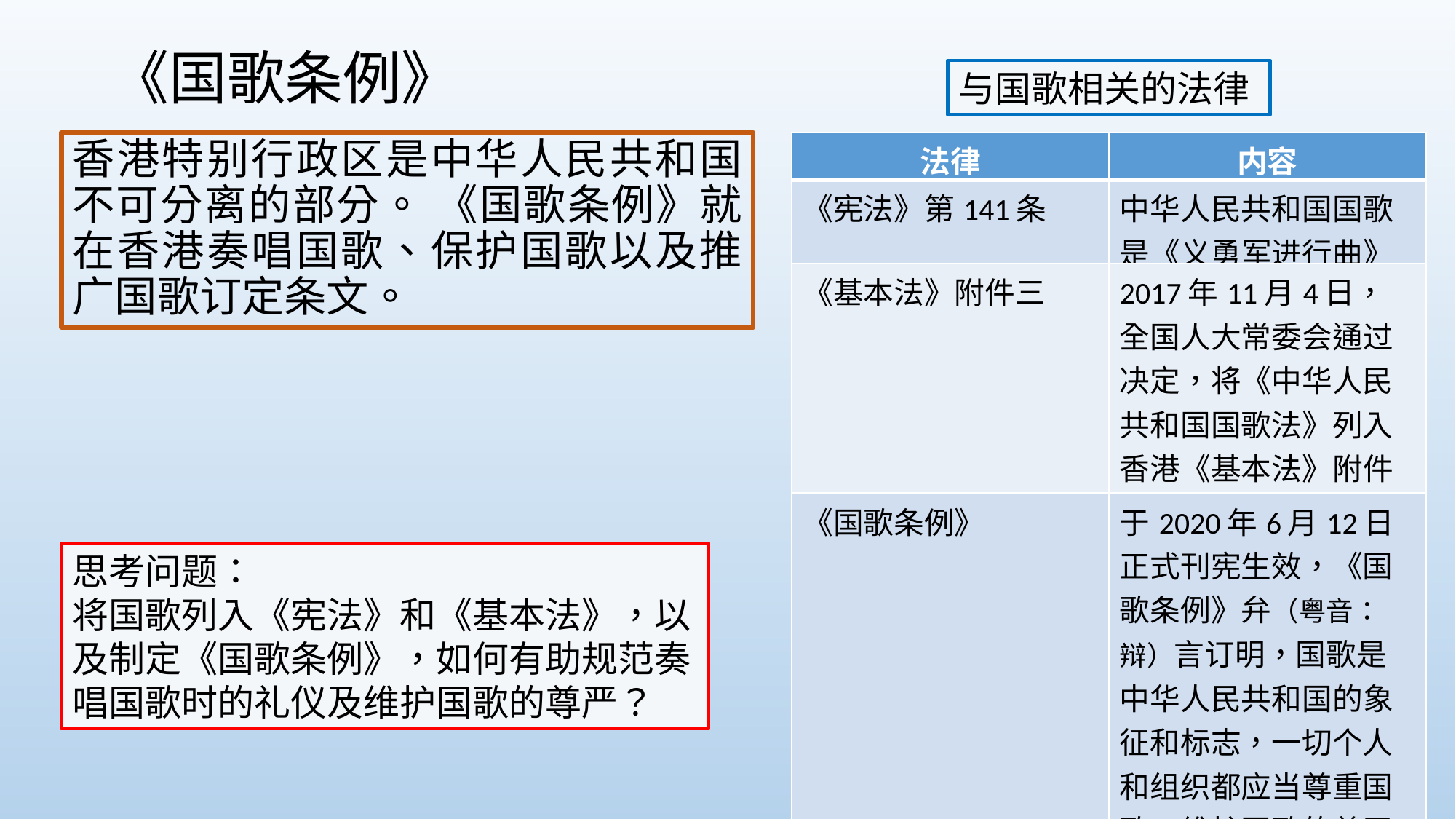

# 《国歌条例》
与国歌相关的法律
香港特别行政区是中华人民共和国不可分离的部分。 《国歌条例》就在香港奏唱国歌、保护国歌以及推广国歌订定条文。
| 法律 | 内容 |
| --- | --- |
| 《宪法》第141条 | 中华人民共和国国歌是《义勇军进行曲》 |
| 《基本法》附件三 | 2017年11月4日，全国人大常委会通过决定，将《中华人民共和国国歌法》列入香港《基本法》附件三 |
| 《国歌条例》 | 于2020年6月12日正式刊宪生效，《国歌条例》弁（粤音：辩）言订明，国歌是中华人民共和国的象征和标志，一切个人和组织都应当尊重国歌，维护国歌的尊严，并在适当的场合奏唱国歌。 |
思考问题：
将国歌列入《宪法》和《基本法》，以及制定《国歌条例》，如何有助规范奏唱国歌时的礼仪及维护国歌的尊严？